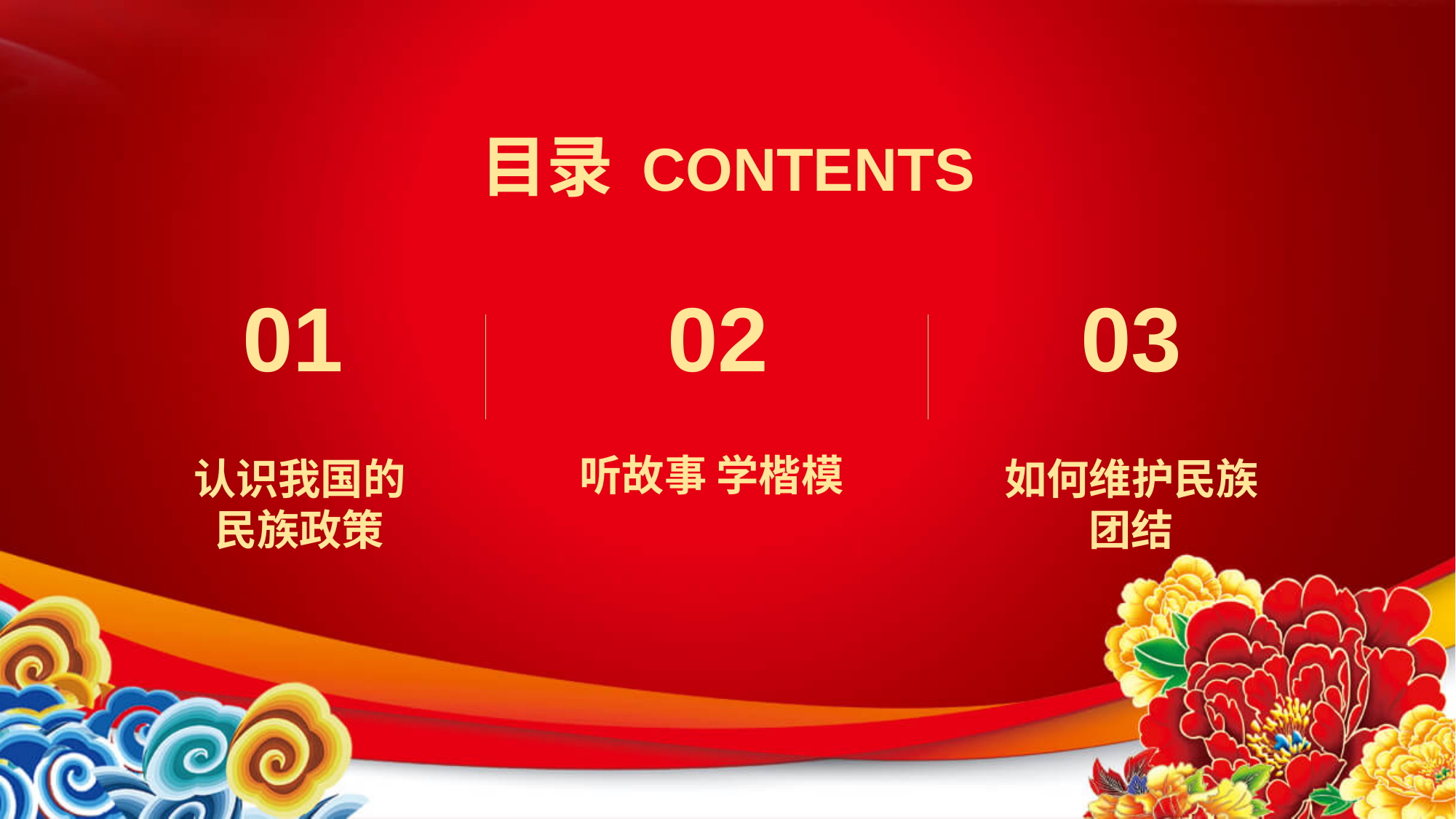

目录 CONTENTS
01
02
03
听故事 学楷模
认识我国的
民族政策
如何维护民族团结